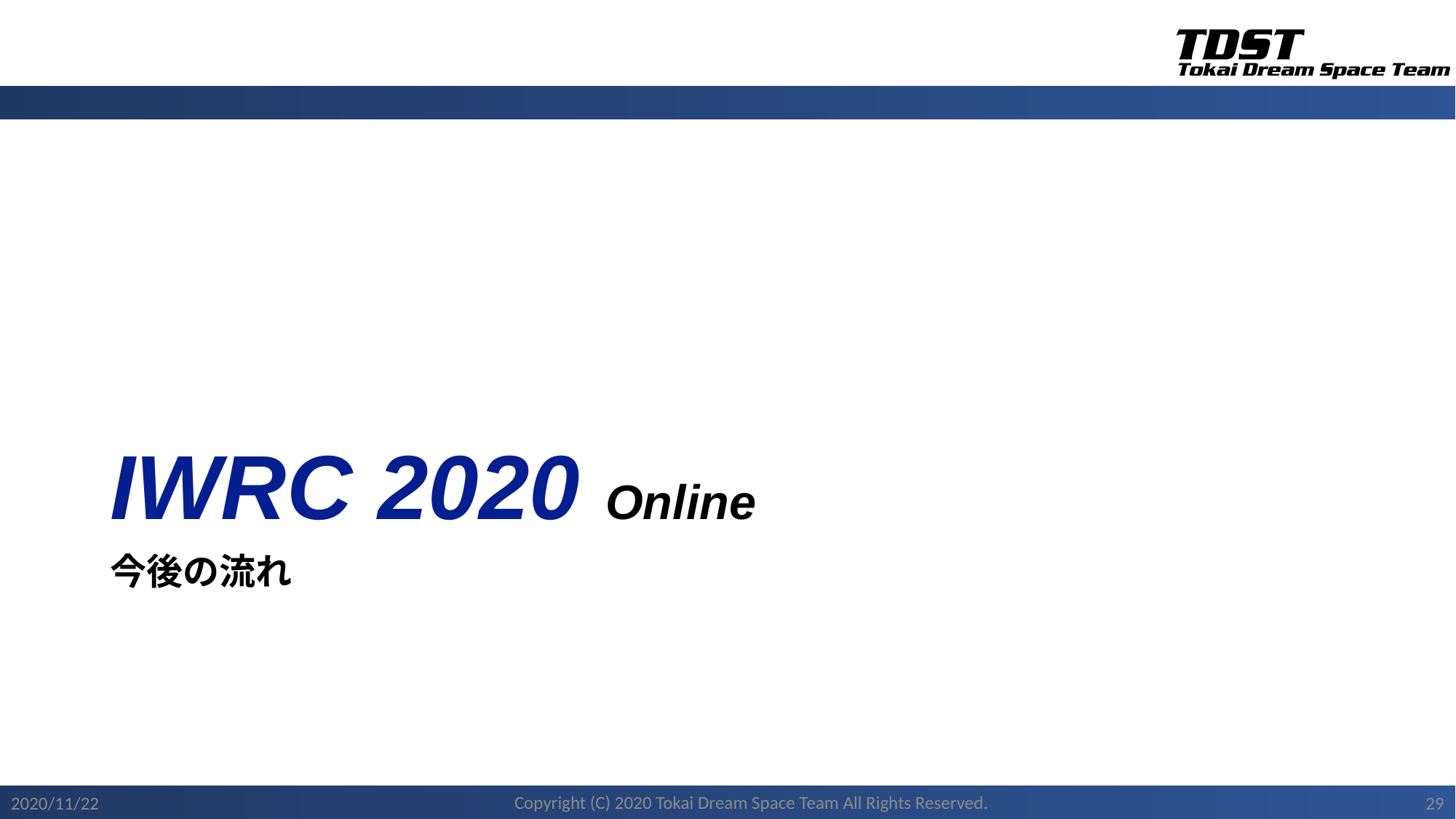

# IWRC 2020 Online
今後の流れ
Copyright (C) 2020 Tokai Dream Space Team All Rights Reserved.
2020/11/22
29